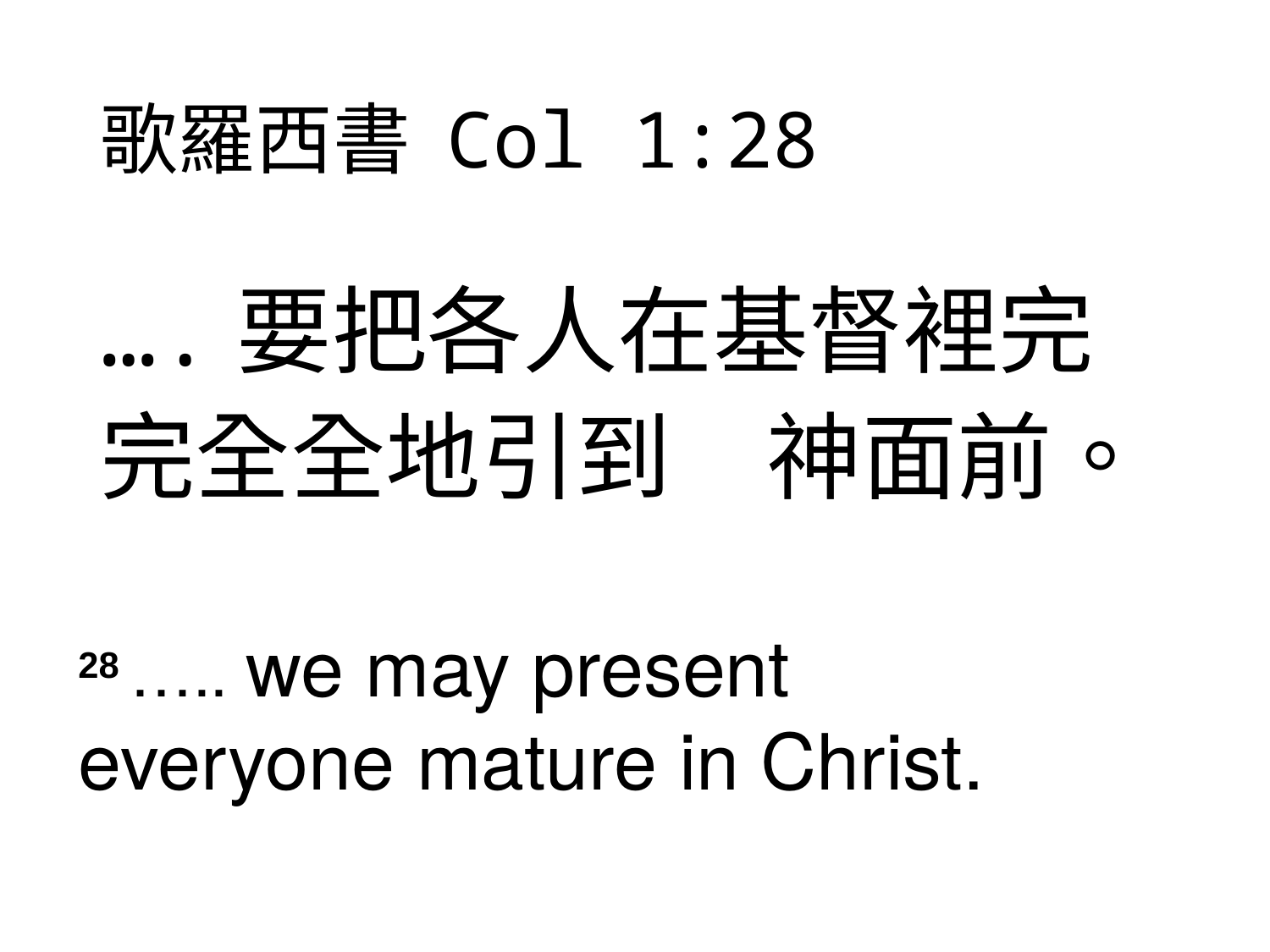

# 歌羅西書 Col 1:28
….要把各人在基督裡完完全全地引到　神面前。
28 ….. we may present everyone mature in Christ.